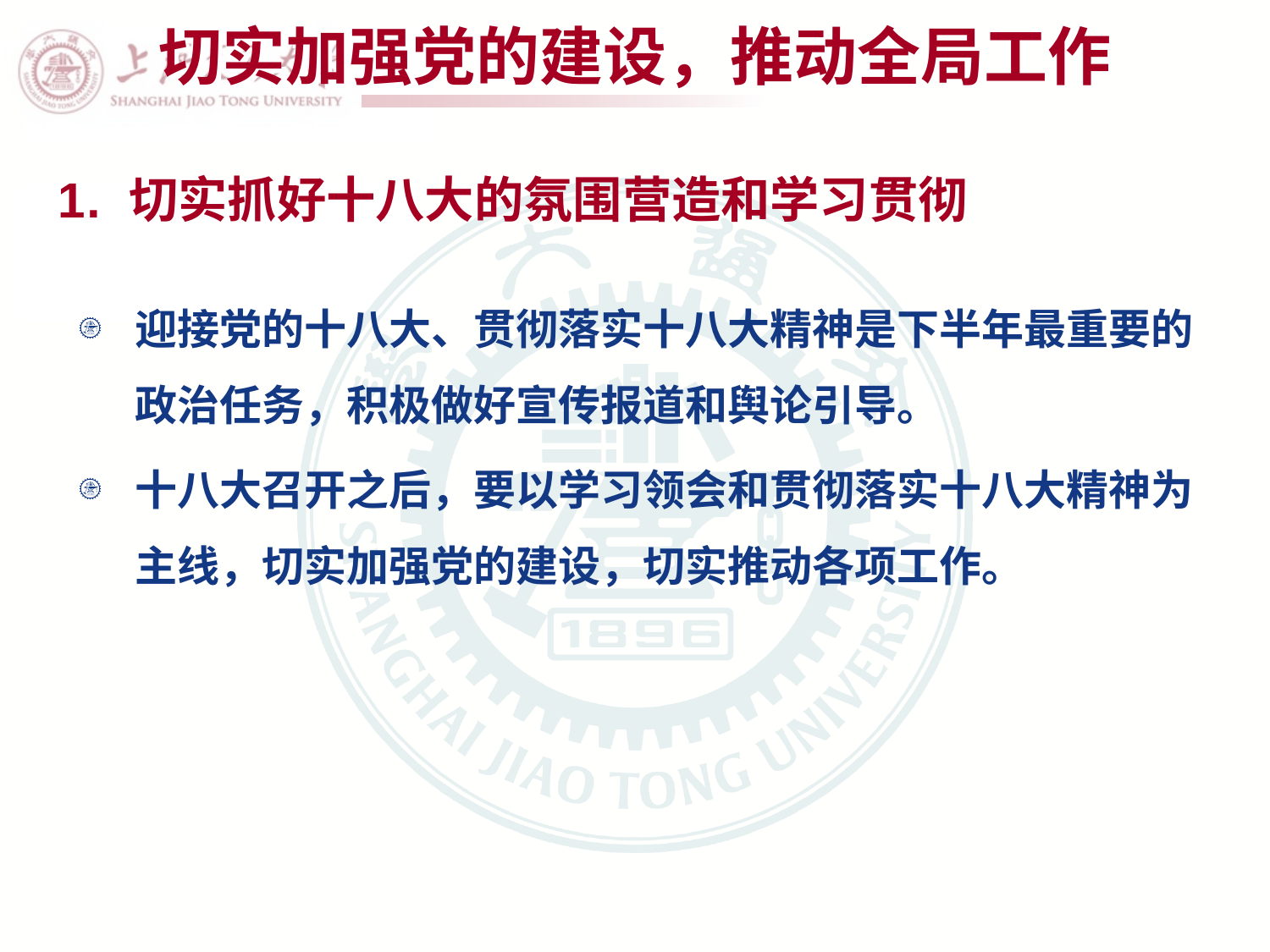

# 切实加强党的建设，推动全局工作
切实抓好十八大的氛围营造和学习贯彻
迎接党的十八大、贯彻落实十八大精神是下半年最重要的政治任务，积极做好宣传报道和舆论引导。
十八大召开之后，要以学习领会和贯彻落实十八大精神为主线，切实加强党的建设，切实推动各项工作。